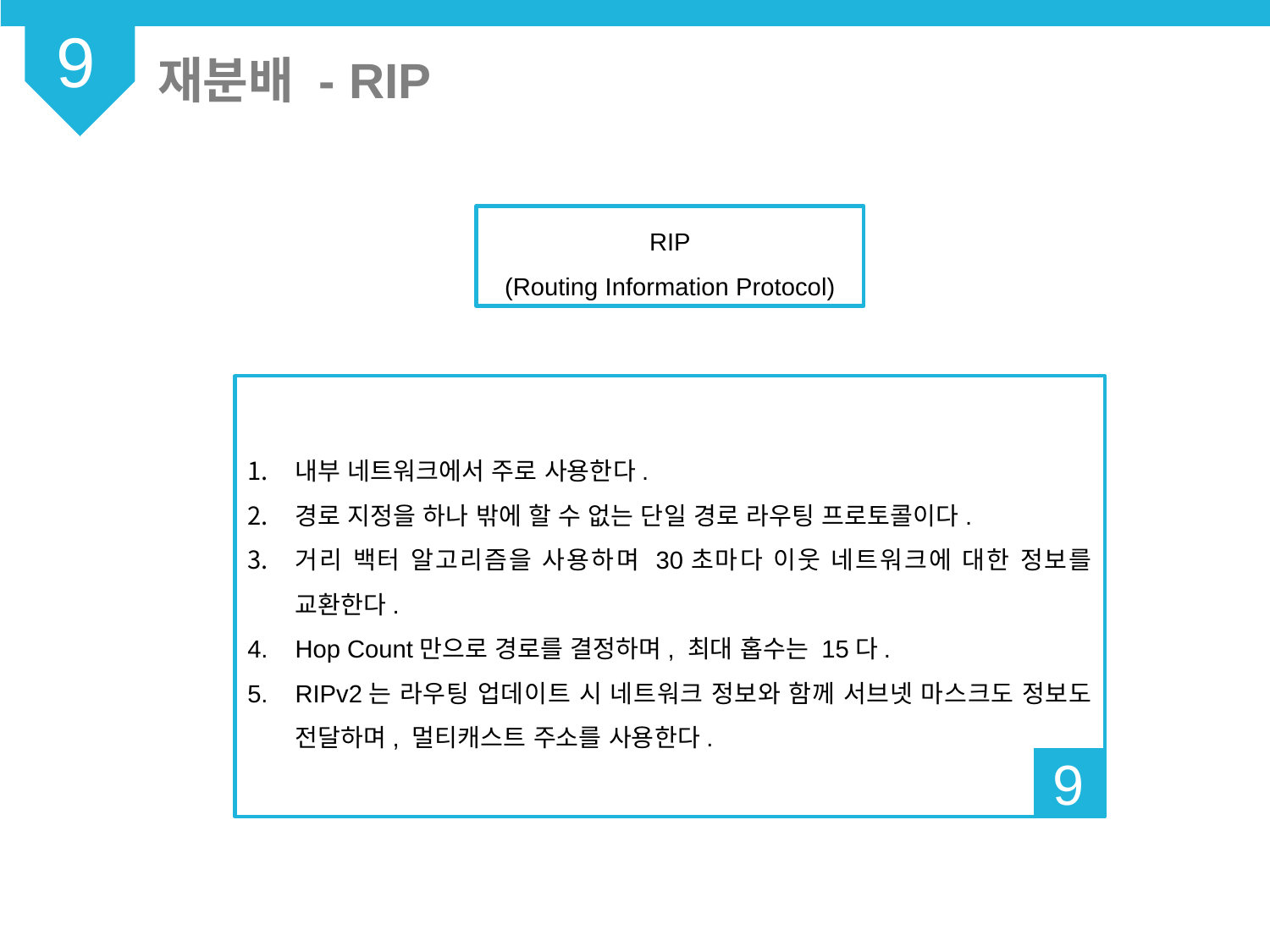

9

재분배 - RIP
RIP
(Routing Information Protocol)
내부 네트워크에서 주로 사용한다.
경로 지정을 하나 밖에 할 수 없는 단일 경로 라우팅 프로토콜이다.
거리 백터 알고리즘을 사용하며 30초마다 이웃 네트워크에 대한 정보를 교환한다.
Hop Count만으로 경로를 결정하며, 최대 홉수는 15다.
RIPv2는 라우팅 업데이트 시 네트워크 정보와 함께 서브넷 마스크도 정보도 전달하며, 멀티캐스트 주소를 사용한다.
9